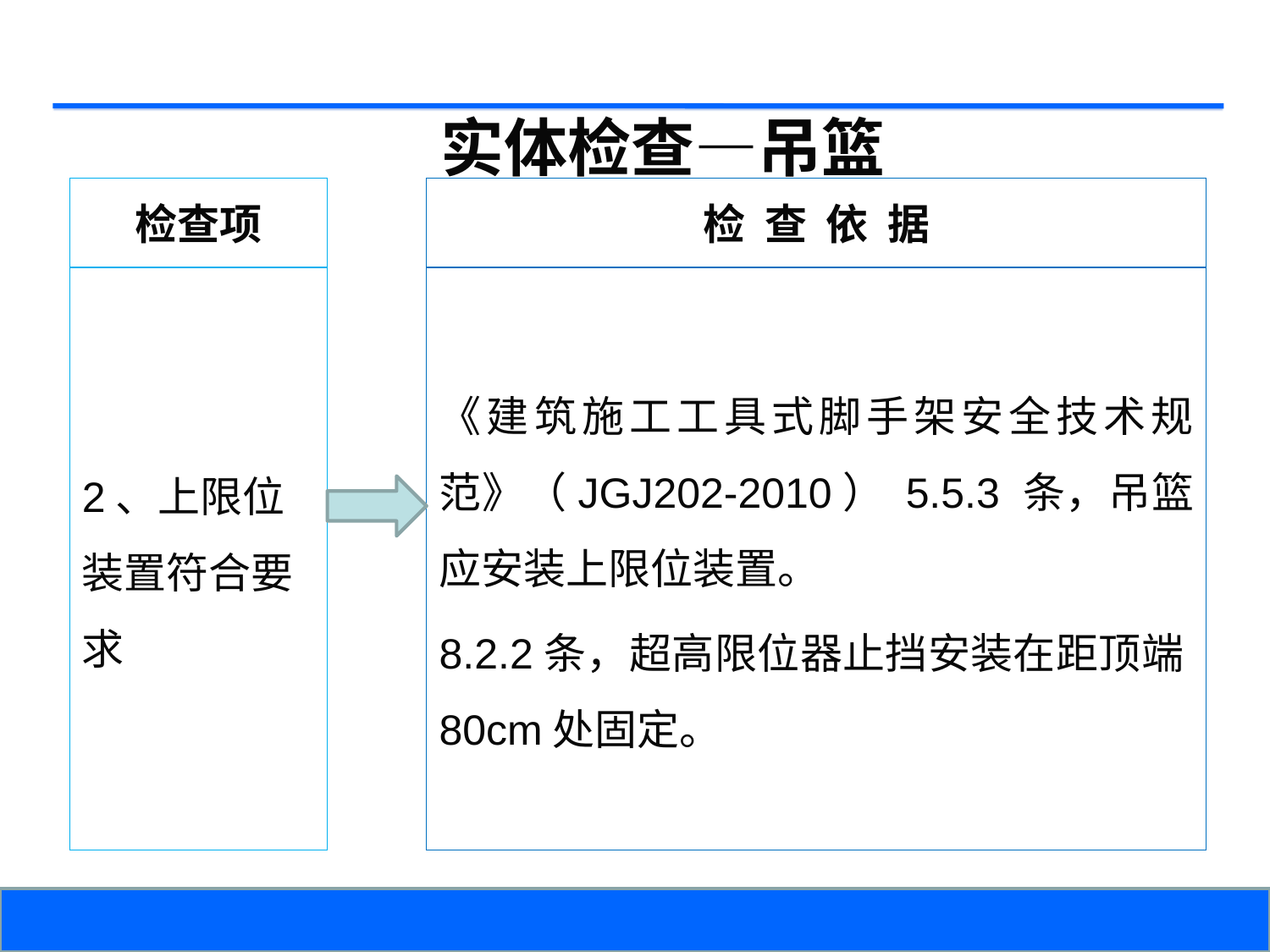

实体检查—吊篮
检查项
检  查  依  据
2、上限位装置符合要求
《建筑施工工具式脚手架安全技术规范》（JGJ202-2010） 5.5.3 条，吊篮应安装上限位装置。
8.2.2条，超高限位器止挡安装在距顶端80cm处固定。